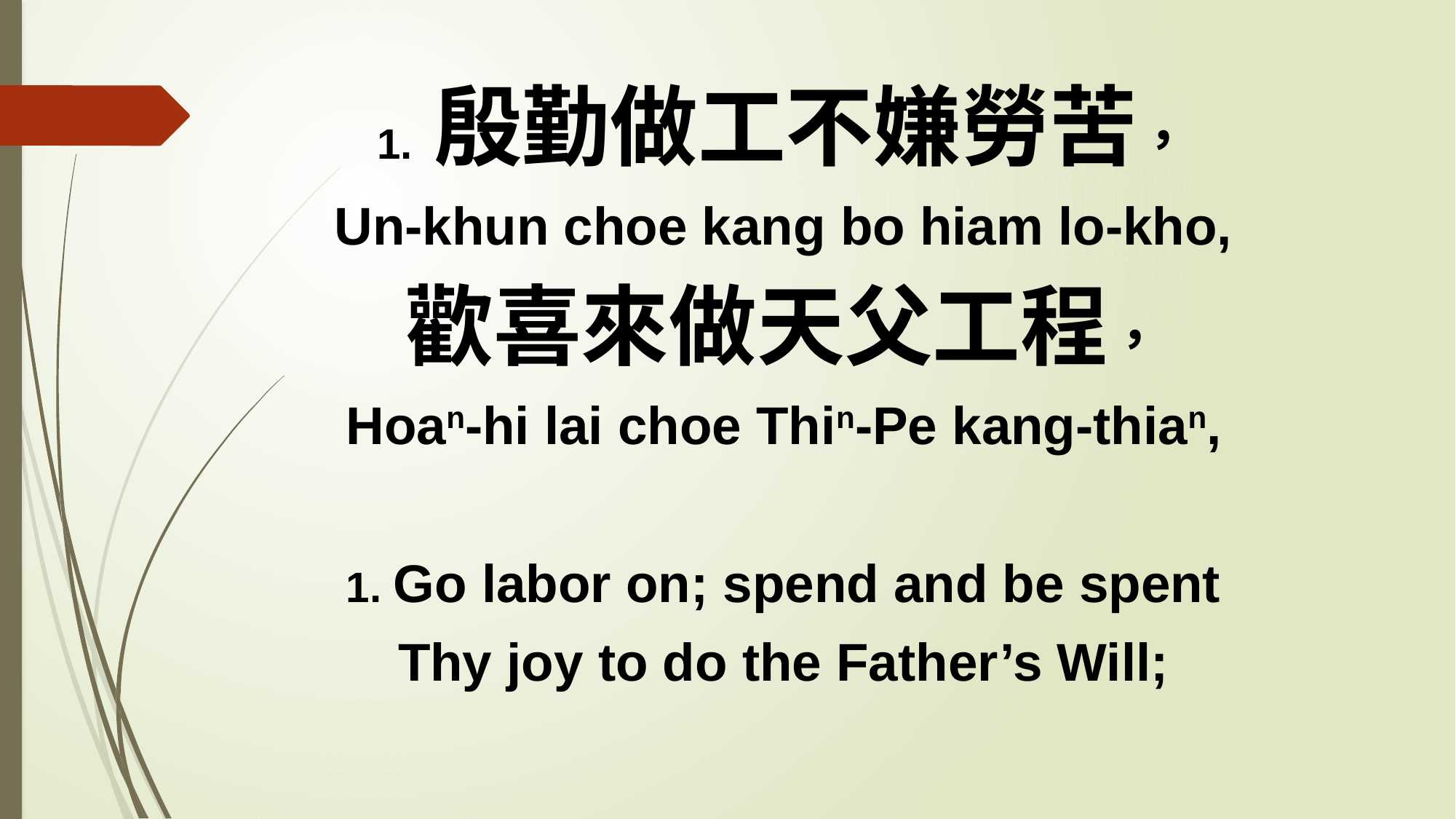

1. 殷勤做工不嫌勞苦，
Un-khun choe kang bo hiam lo-kho,
歡喜來做天父工程，
Hoan-hi lai choe Thin-Pe kang-thian,

1. Go labor on; spend and be spent
Thy joy to do the Father’s Will;